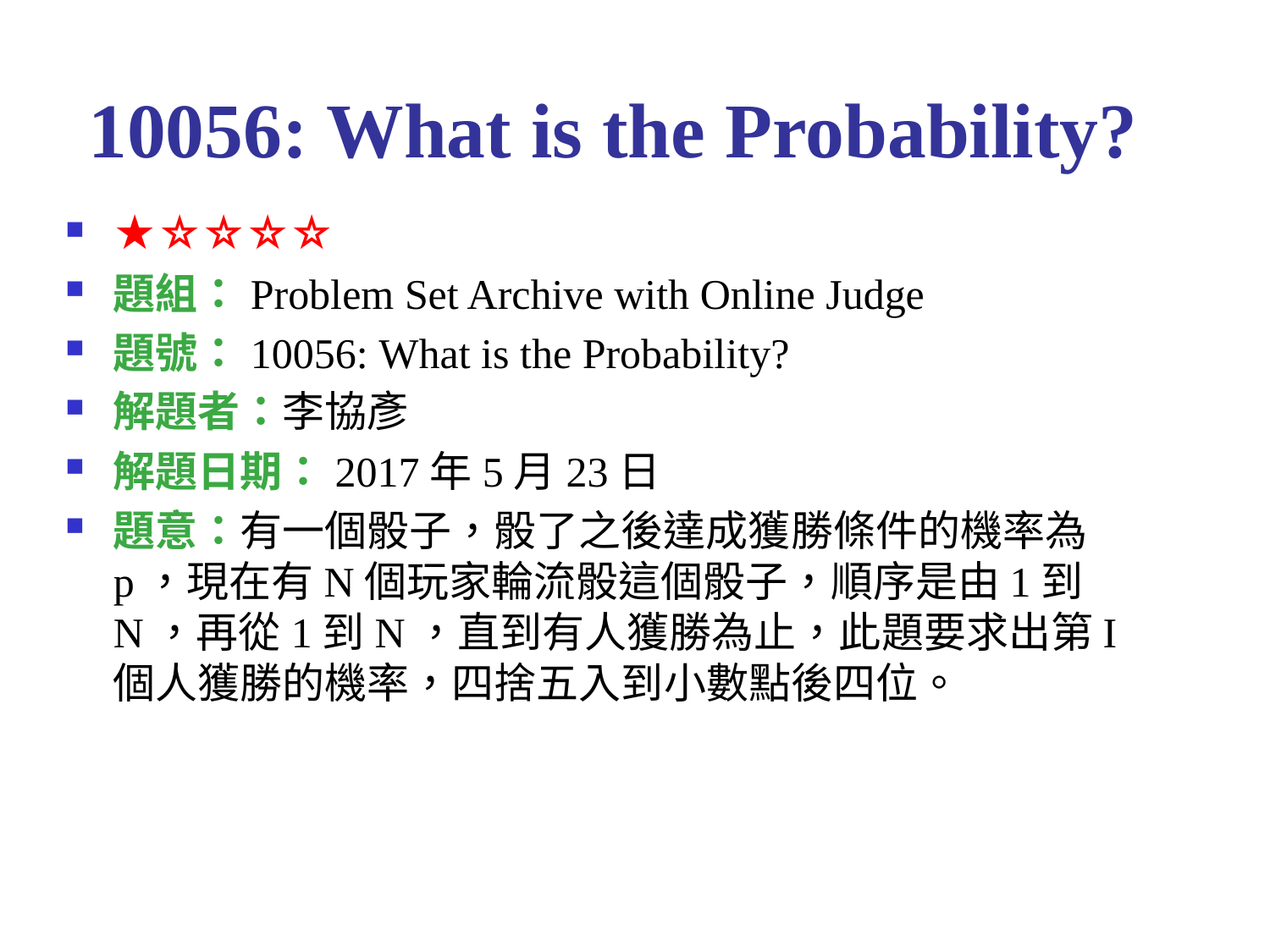

# 10056: What is the Probability?
★☆☆☆☆
題組：Problem Set Archive with Online Judge
題號：10056: What is the Probability?
解題者：李協彥
解題日期：2017年5月23日
題意：有一個骰子，骰了之後達成獲勝條件的機率為p，現在有N個玩家輪流骰這個骰子，順序是由1到N，再從1到N，直到有人獲勝為止，此題要求出第I個人獲勝的機率，四捨五入到小數點後四位。